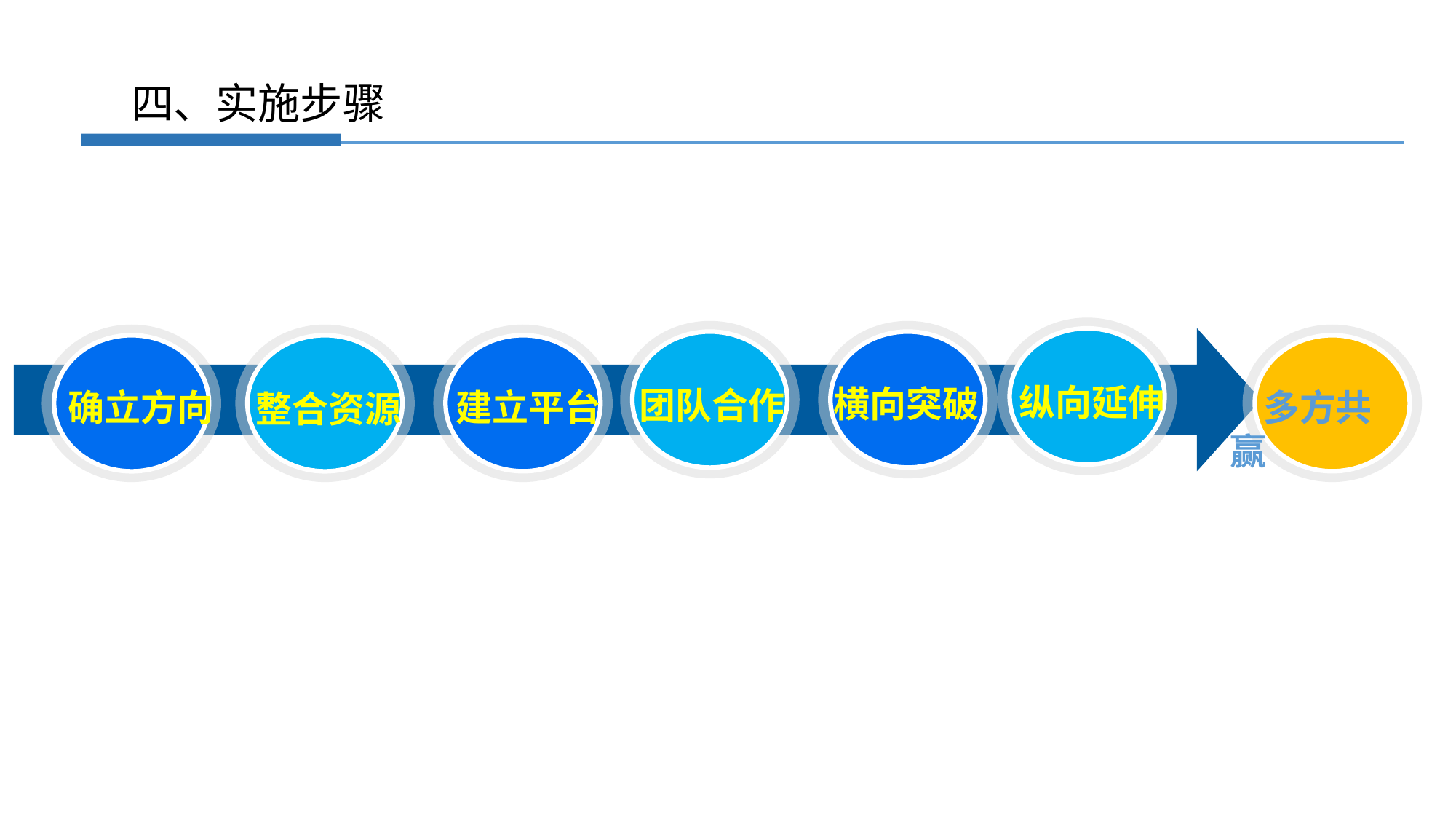

四、实施步骤

纵向延伸
横向突破
团队合作
确立方向
建立平台
   多方共赢
整合资源